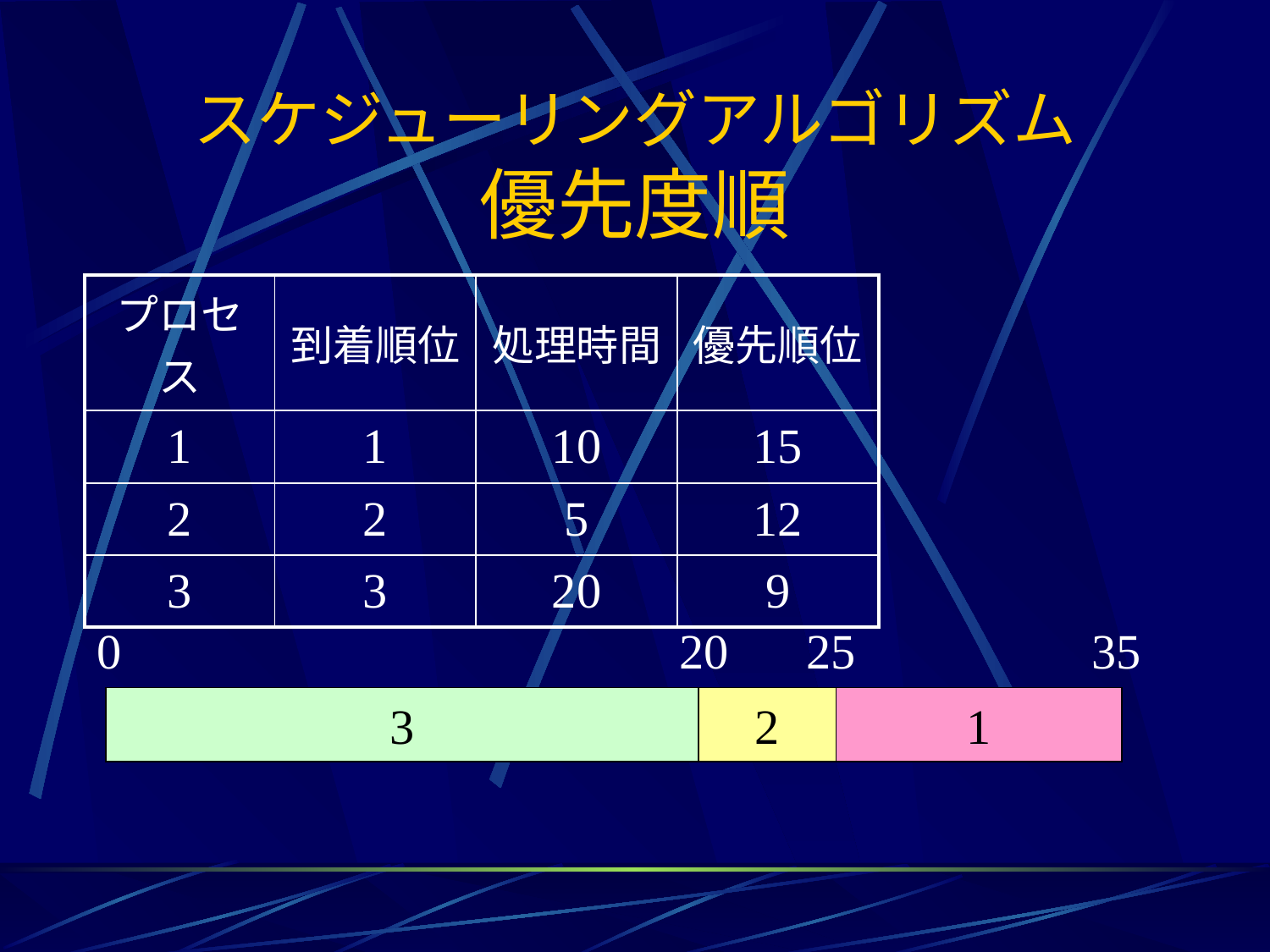

# スケジューリングアルゴリズム 優先度順
| プロセス | 到着順位 | 処理時間 | 優先順位 |
| --- | --- | --- | --- |
| 1 | 1 | 10 | 15 |
| 2 | 2 | 5 | 12 |
| 3 | 3 | 20 | 9 |
0
20
3
25
2
35
1